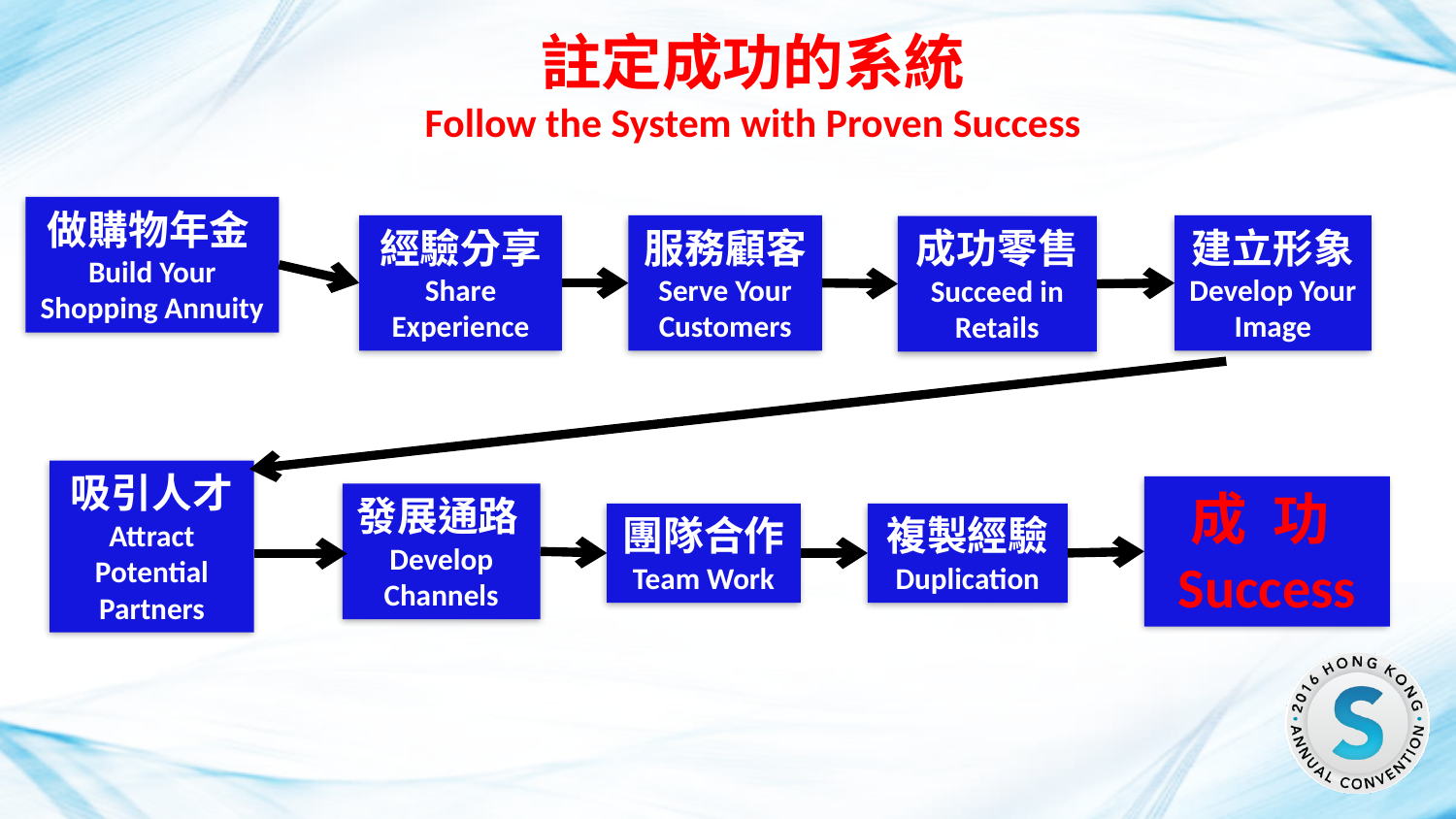

註定成功的系統
Follow the System with Proven Success
做購物年金
Build Your Shopping Annuity
經驗分享 Share Experience
服務顧客
Serve Your Customers
建立形象 Develop Your Image
成功零售 Succeed in Retails
吸引人才 Attract Potential Partners
成  功Success
發展通路Develop Channels
團隊合作
Team Work
複製經驗 Duplication